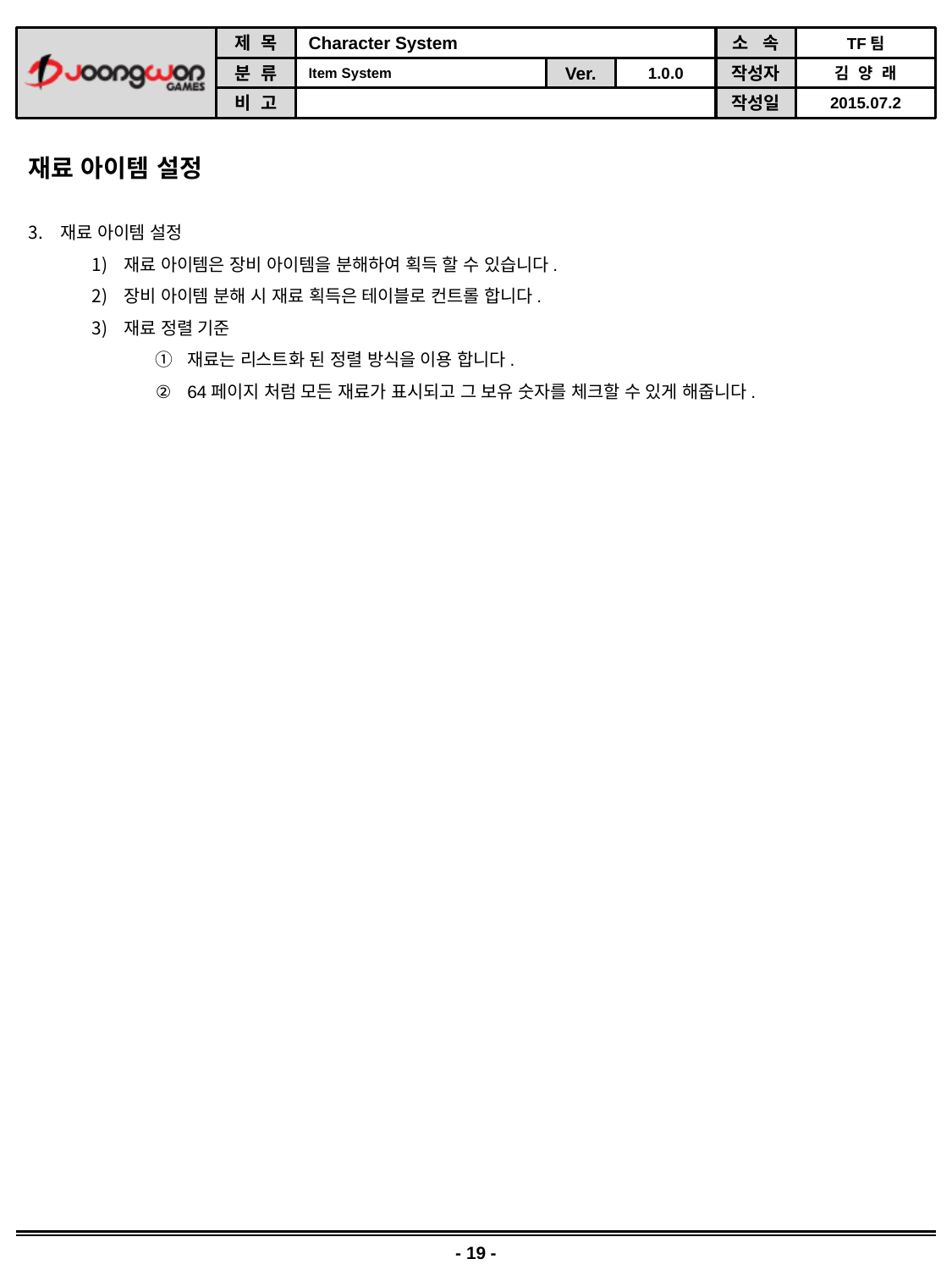

재료 아이템 설정
재료 아이템 설정
재료 아이템은 장비 아이템을 분해하여 획득 할 수 있습니다.
장비 아이템 분해 시 재료 획득은 테이블로 컨트롤 합니다.
재료 정렬 기준
재료는 리스트화 된 정렬 방식을 이용 합니다.
64페이지 처럼 모든 재료가 표시되고 그 보유 숫자를 체크할 수 있게 해줍니다.
- 19 -